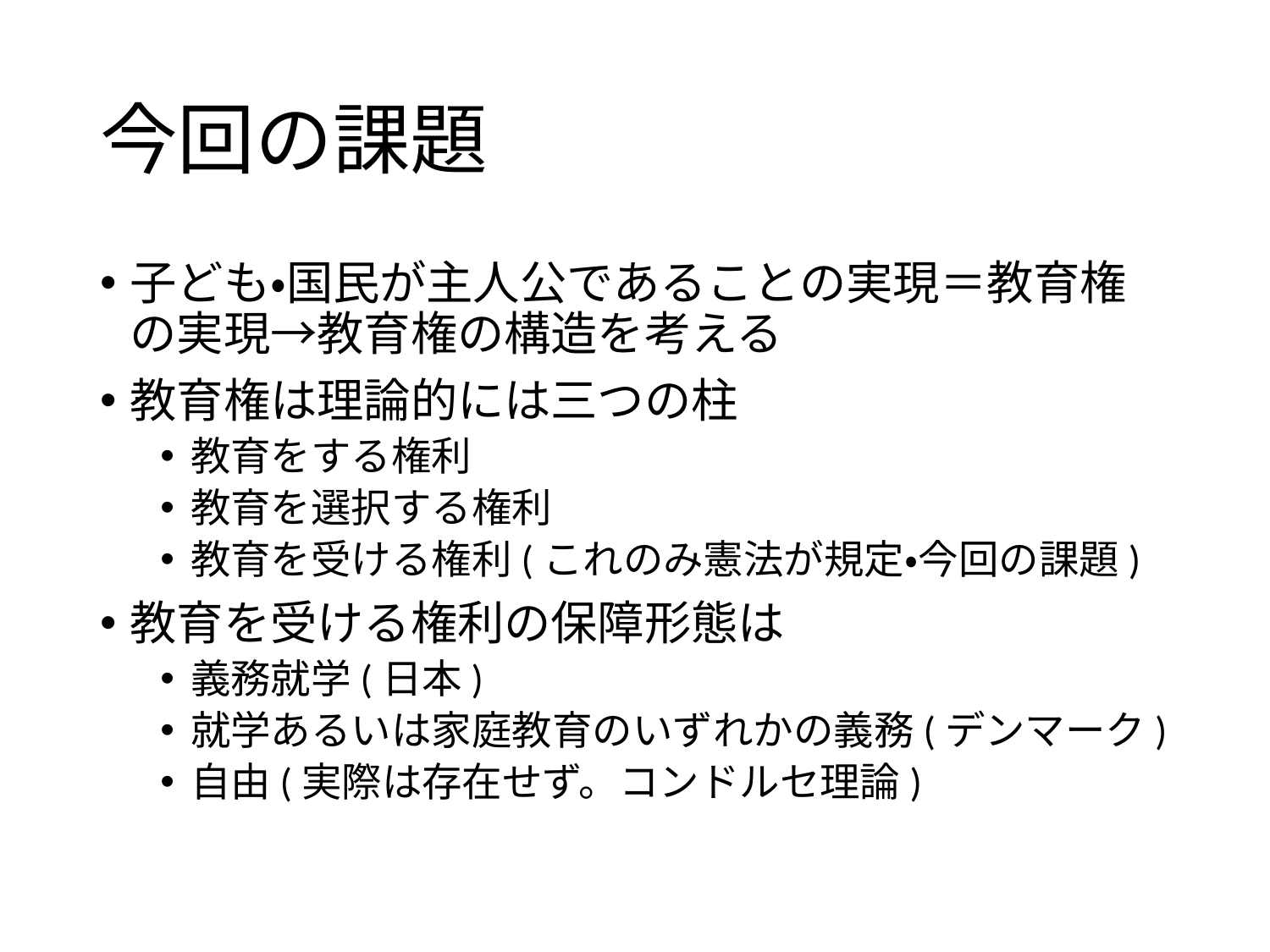

# 今回の課題
子ども・国民が主人公であることの実現＝教育権の実現→教育権の構造を考える
教育権は理論的には三つの柱
教育をする権利
教育を選択する権利
教育を受ける権利(これのみ憲法が規定・今回の課題)
教育を受ける権利の保障形態は
義務就学(日本)
就学あるいは家庭教育のいずれかの義務(デンマーク)
自由(実際は存在せず。コンドルセ理論)